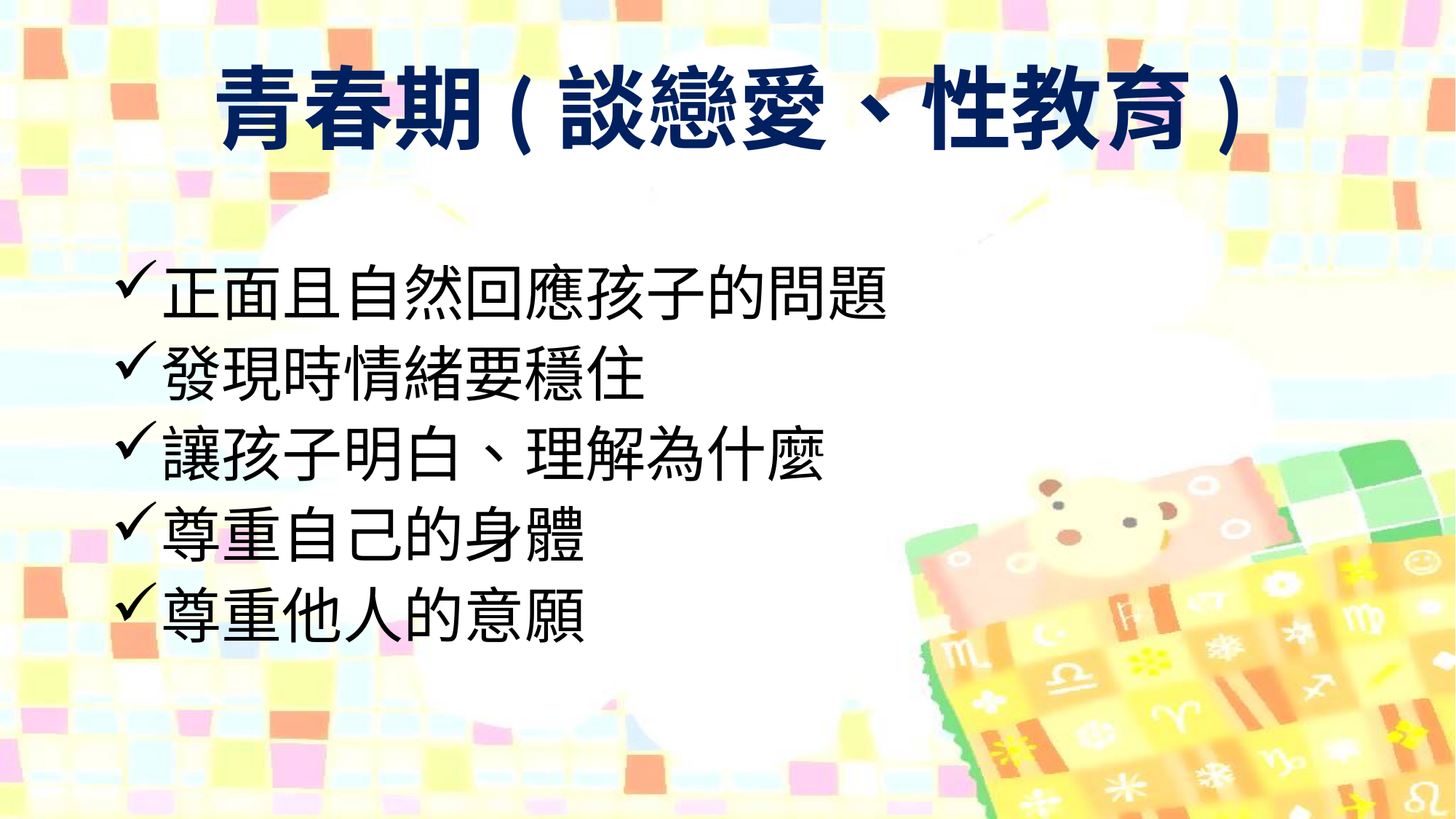

# 青春期(談戀愛、性教育)
正面且自然回應孩子的問題
發現時情緒要穩住
讓孩子明白、理解為什麼
尊重自己的身體
尊重他人的意願